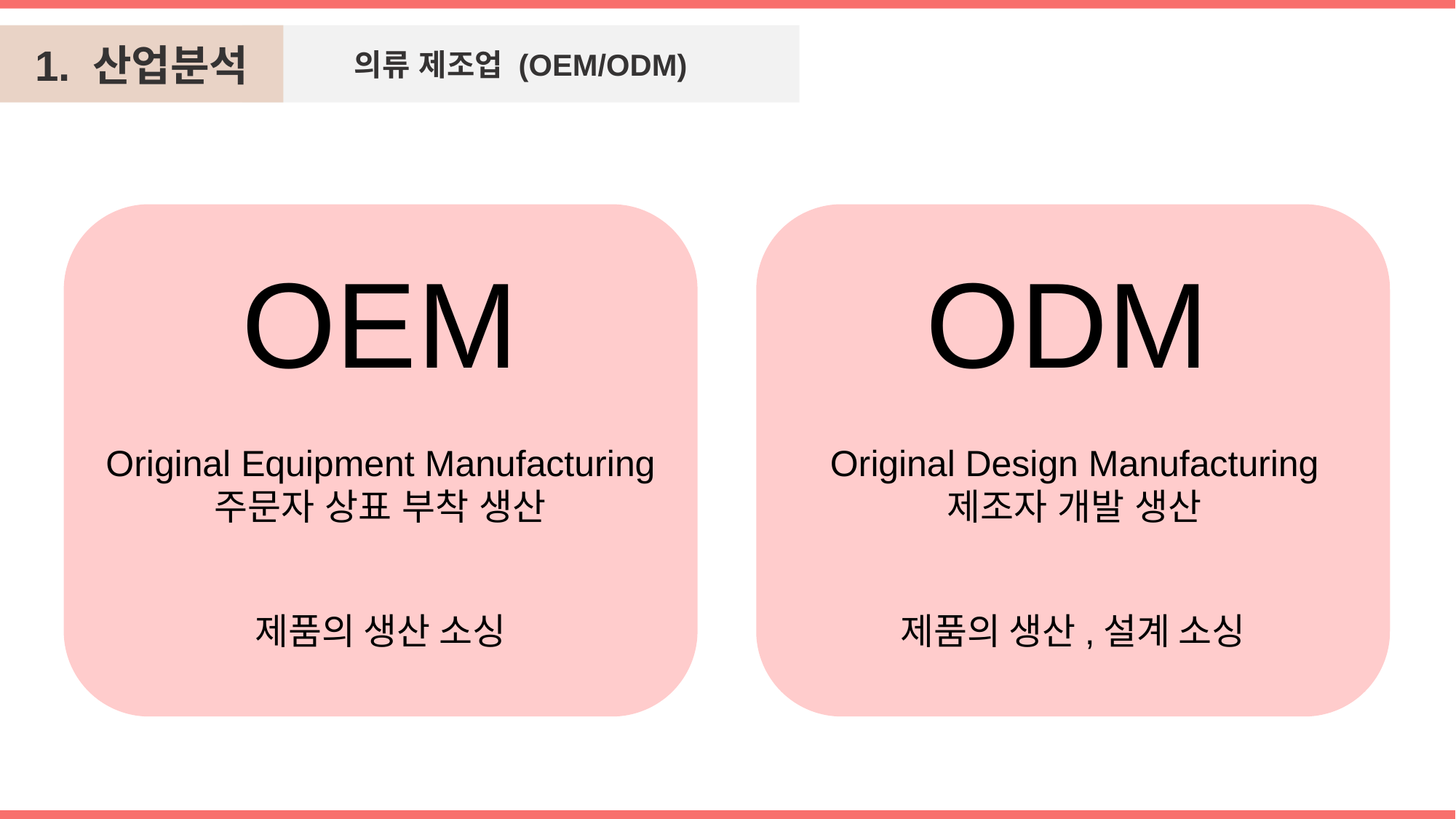

의류 제조업 (OEM/ODM)
1. 산업분석

ODM
Original Design Manufacturing
제조자 개발 생산
제품의 생산,설계 소싱

OEM
Original Equipment Manufacturing
주문자 상표 부착 생산
제품의 생산 소싱